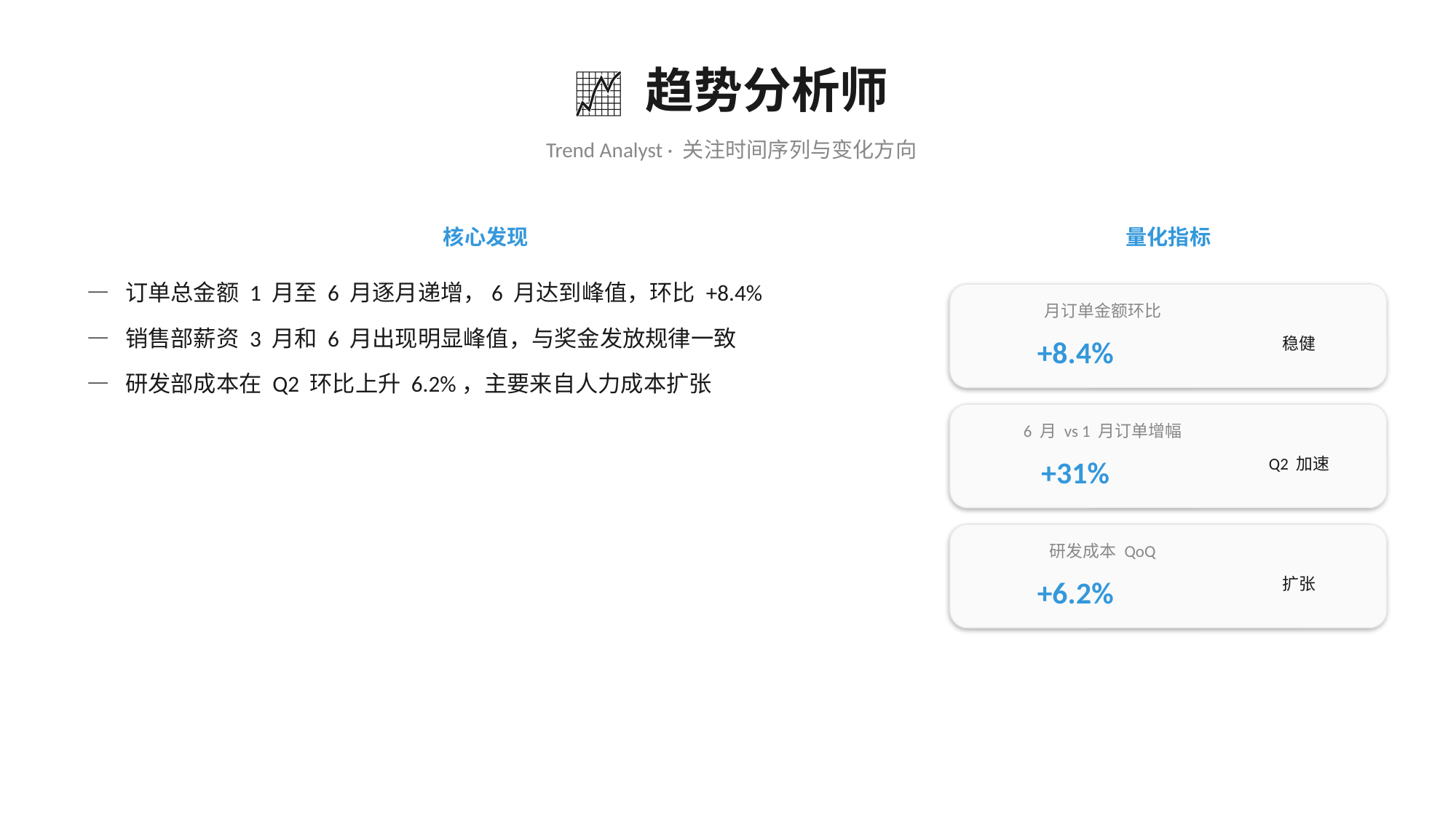

📈 趋势分析师
Trend Analyst · 关注时间序列与变化方向
核心发现
量化指标
—  订单总金额 1 月至 6 月逐月递增，6 月达到峰值，环比 +8.4%
—  销售部薪资 3 月和 6 月出现明显峰值，与奖金发放规律一致
—  研发部成本在 Q2 环比上升 6.2%，主要来自人力成本扩张

月订单金额环比
+8.4%
稳健

6 月 vs 1 月订单增幅
+31%
Q2 加速

研发成本 QoQ
+6.2%
扩张